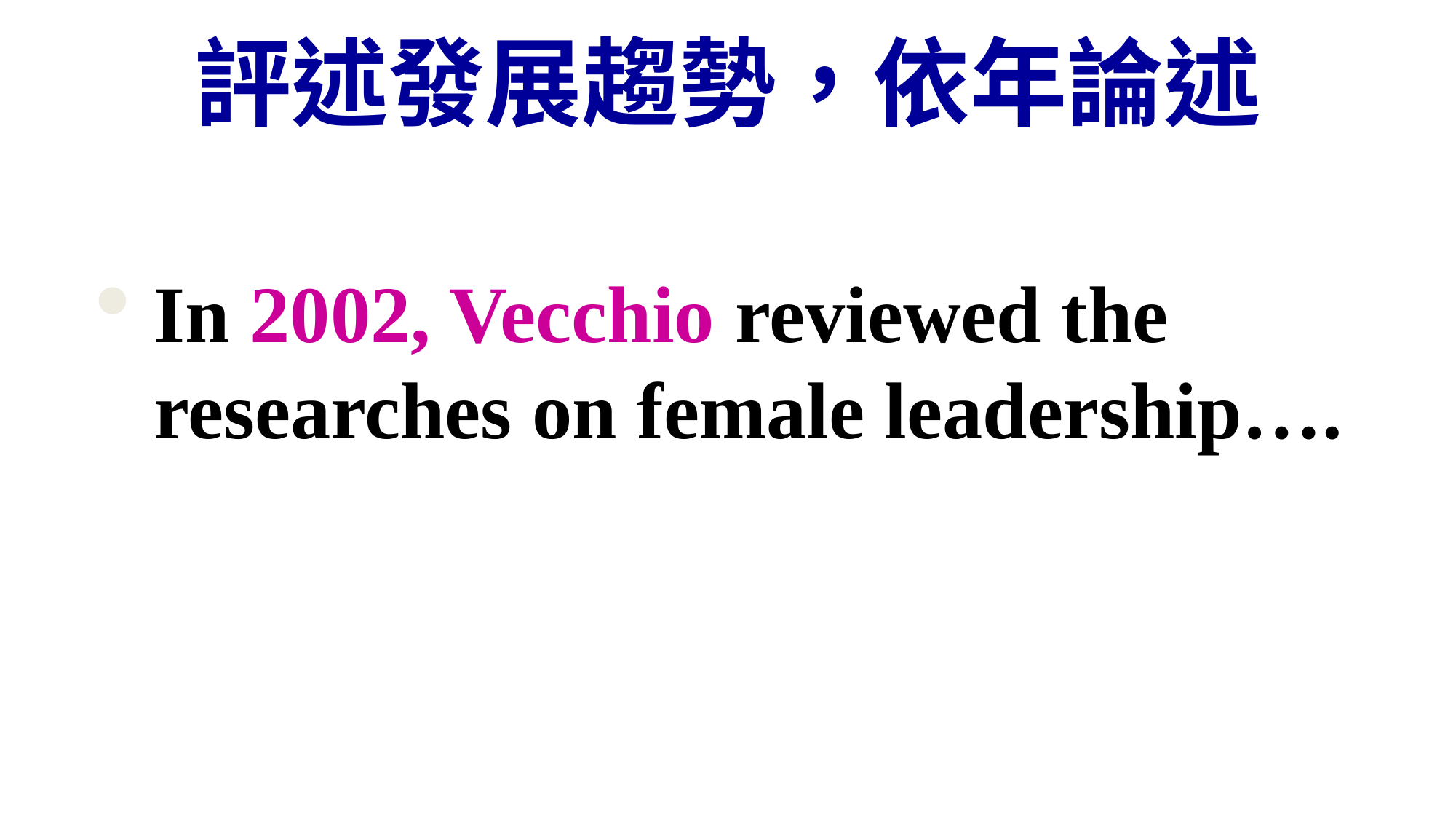

# 評述發展趨勢，依年論述

In 2002, Vecchio reviewed the researches on female leadership….